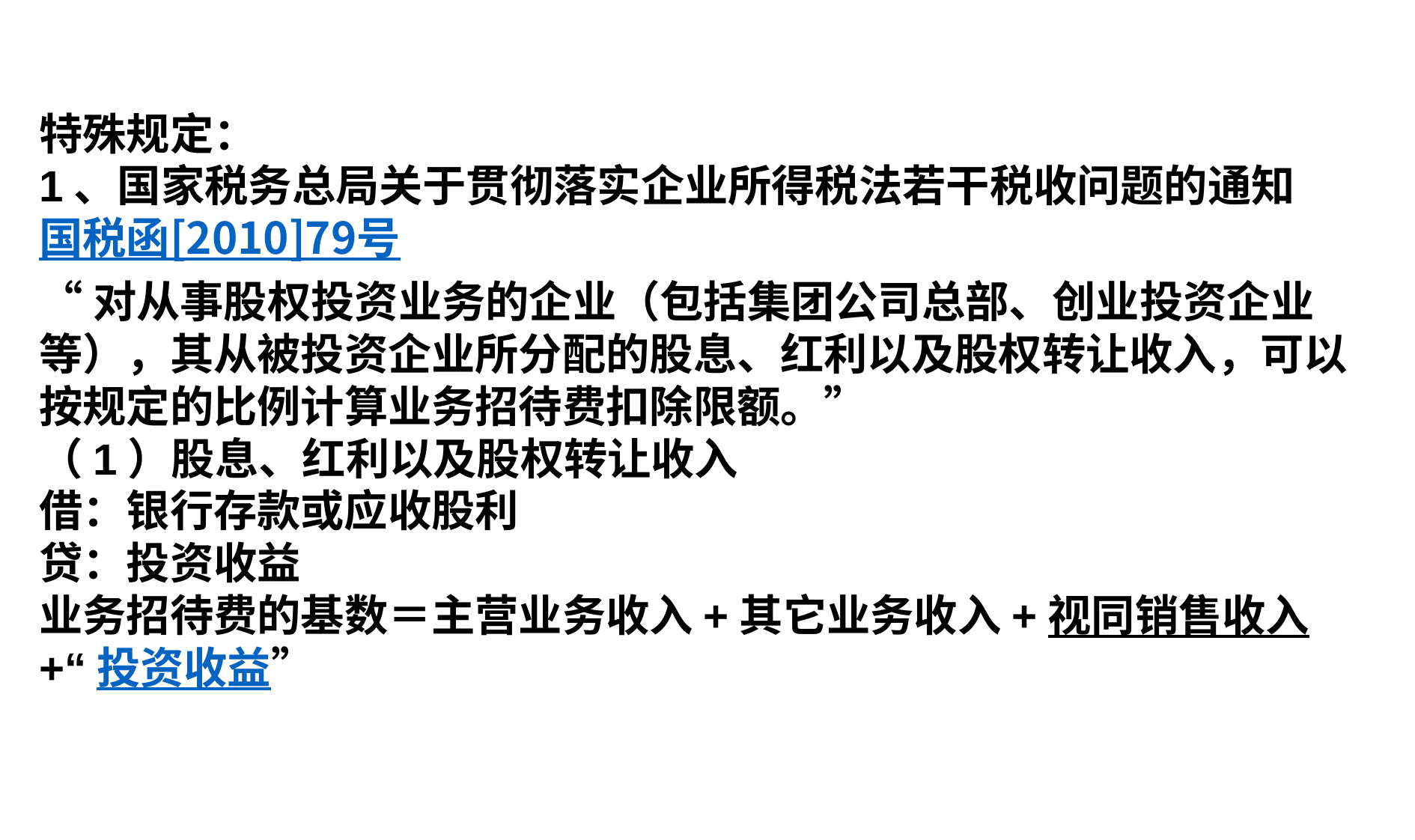

特殊规定：
1、国家税务总局关于贯彻落实企业所得税法若干税收问题的通知国税函[2010]79号
“对从事股权投资业务的企业（包括集团公司总部、创业投资企业等），其从被投资企业所分配的股息、红利以及股权转让收入，可以按规定的比例计算业务招待费扣除限额。”
（1）股息、红利以及股权转让收入
借：银行存款或应收股利
贷：投资收益
业务招待费的基数＝主营业务收入+其它业务收入+视同销售收入+“投资收益”